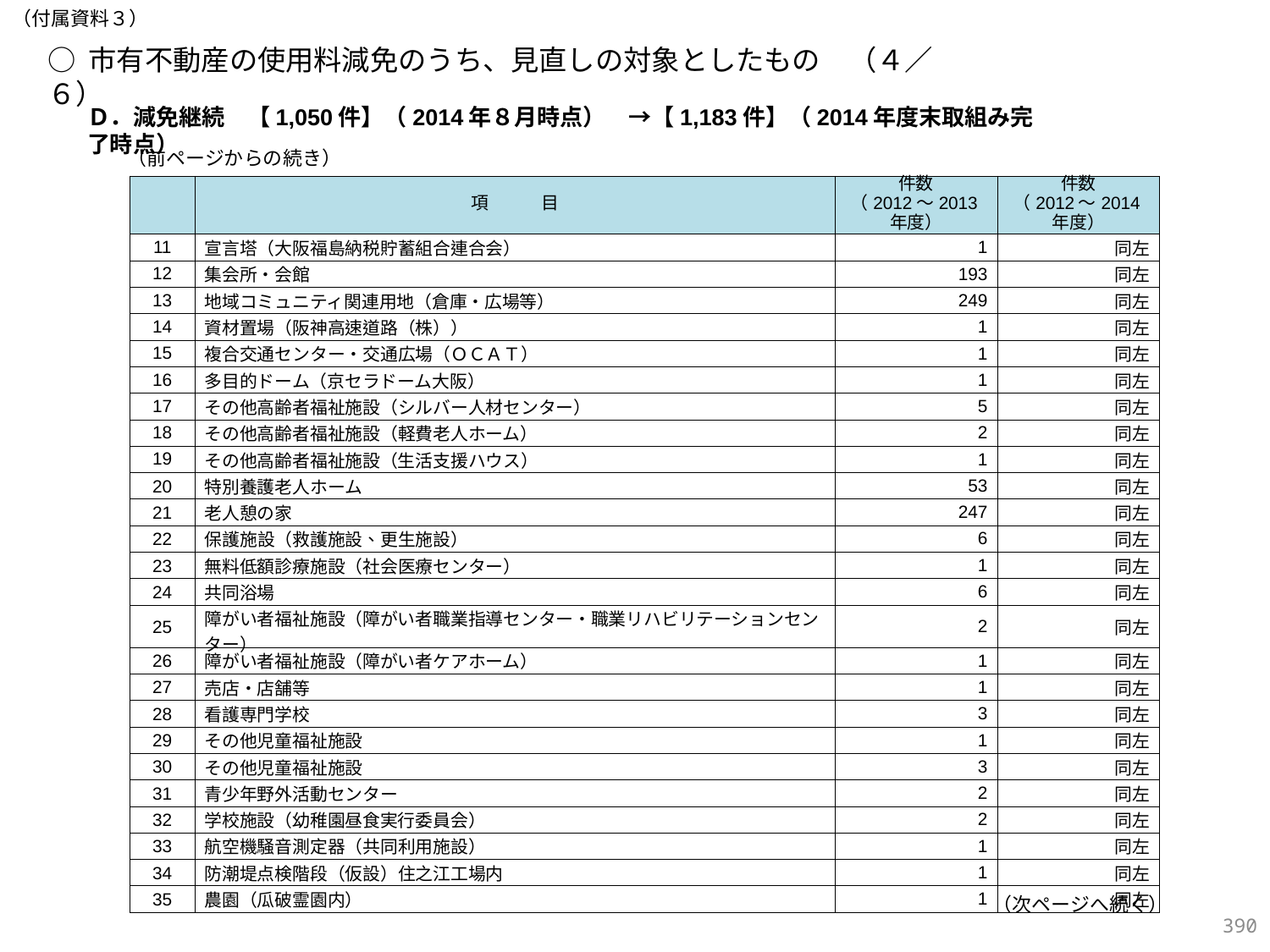

（付属資料３）
○ 市有不動産の使用料減免のうち、見直しの対象としたもの　（４／６）
Ｄ．減免継続　【1,050件】（2014年８月時点）　→【1,183件】（2014年度末取組み完了時点）
（前ページからの続き）
|  | 項　　　目 | 件数 （2012～2013年度） | 件数 （2012～2014年度） |
| --- | --- | --- | --- |
| 11 | 宣言塔（大阪福島納税貯蓄組合連合会） | 1 | 同左 |
| 12 | 集会所・会館 | 193 | 同左 |
| 13 | 地域コミュニティ関連用地（倉庫・広場等） | 249 | 同左 |
| 14 | 資材置場（阪神高速道路（株）） | 1 | 同左 |
| 15 | 複合交通センター・交通広場（ＯＣＡＴ） | 1 | 同左 |
| 16 | 多目的ドーム（京セラドーム大阪） | 1 | 同左 |
| 17 | その他高齢者福祉施設（シルバー人材センター） | 5 | 同左 |
| 18 | その他高齢者福祉施設（軽費老人ホーム） | 2 | 同左 |
| 19 | その他高齢者福祉施設（生活支援ハウス） | 1 | 同左 |
| 20 | 特別養護老人ホーム | 53 | 同左 |
| 21 | 老人憩の家 | 247 | 同左 |
| 22 | 保護施設（救護施設、更生施設） | 6 | 同左 |
| 23 | 無料低額診療施設（社会医療センター） | 1 | 同左 |
| 24 | 共同浴場 | 6 | 同左 |
| 25 | 障がい者福祉施設（障がい者職業指導センター・職業リハビリテーションセンター） | 2 | 同左 |
| 26 | 障がい者福祉施設（障がい者ケアホーム） | 1 | 同左 |
| 27 | 売店・店舗等 | 1 | 同左 |
| 28 | 看護専門学校 | 3 | 同左 |
| 29 | その他児童福祉施設 | 1 | 同左 |
| 30 | その他児童福祉施設 | 3 | 同左 |
| 31 | 青少年野外活動センター | 2 | 同左 |
| 32 | 学校施設（幼稚園昼食実行委員会） | 2 | 同左 |
| 33 | 航空機騒音測定器（共同利用施設） | 1 | 同左 |
| 34 | 防潮堤点検階段（仮設）住之江工場内 | 1 | 同左 |
| 35 | 農園（瓜破霊園内） | 1 | 同左 |
（次ページへ続く）
390